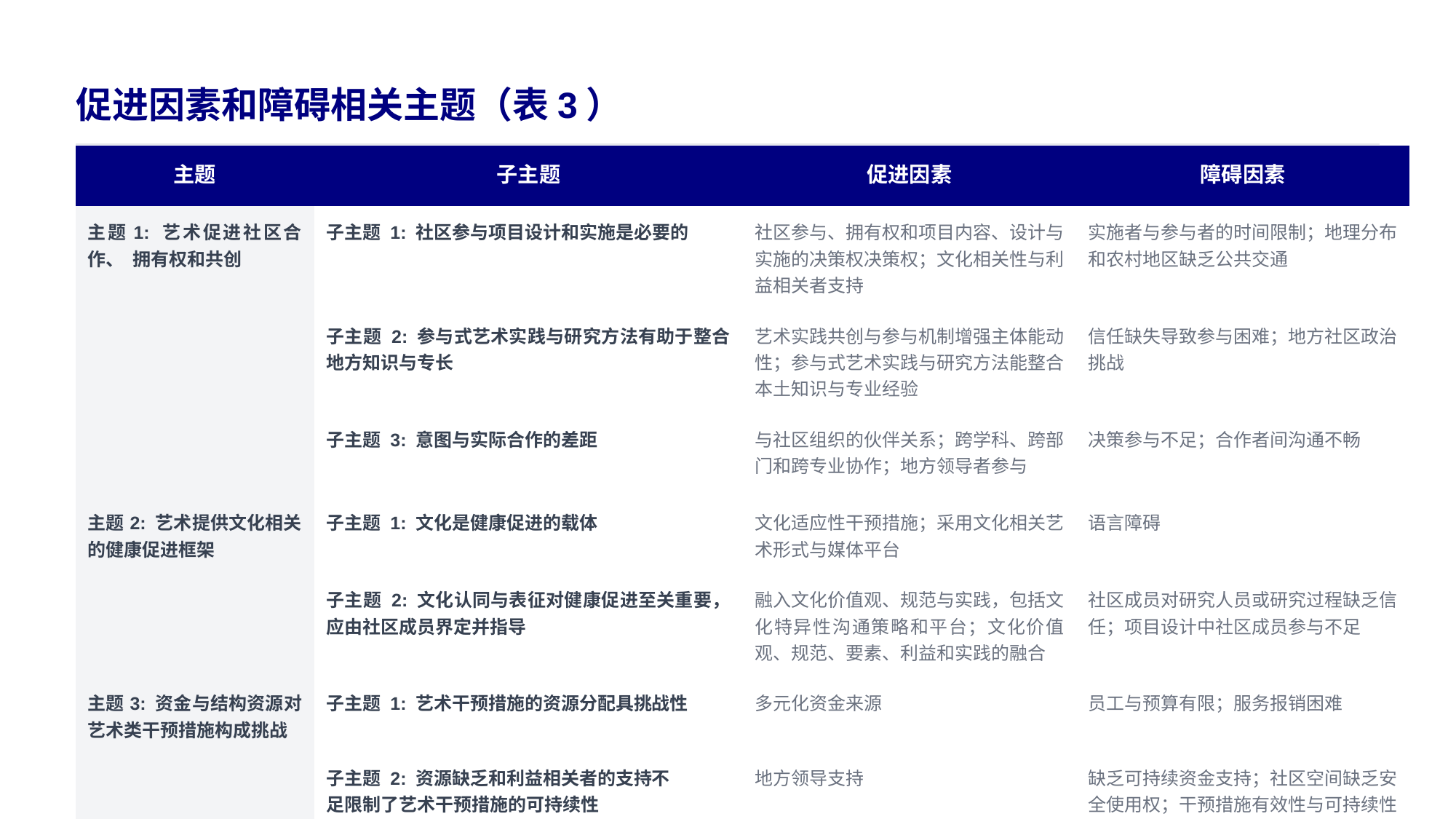

促进因素和障碍相关主题（表3）
| 主题 | 子主题 | 促进因素 | 障碍因素 |
| --- | --- | --- | --- |
| 主题1: 艺术促进社区合作、 拥有权和共创 | 子主题 1: 社区参与项目设计和实施是必要的 | 社区参与、拥有权和项目内容、设计与实施的决策权决策权；文化相关性与利益相关者支持 | 实施者与参与者的时间限制；地理分布和农村地区缺乏公共交通 |
|  | 子主题 2: 参与式艺术实践与研究方法有助于整合地方知识与专长 | 艺术实践共创与参与机制增强主体能动性；参与式艺术实践与研究方法能整合本土知识与专业经验 | 信任缺失导致参与困难；地方社区政治挑战 |
|  | 子主题 3: 意图与实际合作的差距 | 与社区组织的伙伴关系；跨学科、跨部门和跨专业协作；地方领导者参与 | 决策参与不足；合作者间沟通不畅 |
| 主题2: 艺术提供文化相关的健康促进框架 | 子主题 1: 文化是健康促进的载体 | 文化适应性干预措施；采用文化相关艺术形式与媒体平台 | 语言障碍 |
|  | 子主题 2: 文化认同与表征对健康促进至关重要，应由社区成员界定并指导 | 融入文化价值观、规范与实践，包括文化特异性沟通策略和平台；文化价值观、规范、要素、利益和实践的融合 | 社区成员对研究人员或研究过程缺乏信任；项目设计中社区成员参与不足 |
| 主题3: 资金与结构资源对艺术类干预措施构成挑战 | 子主题 1: 艺术干预措施的资源分配具挑战性 | 多元化资金来源 | 员工与预算有限；服务报销困难 |
|  | 子主题 2: 资源缺乏和利益相关者的支持不 足限制了艺术干预措施的可持续性 | 地方领导支持 | 缺乏可持续资金支持；社区空间缺乏安全使用权；干预措施有效性与可持续性长期数据缺失 |